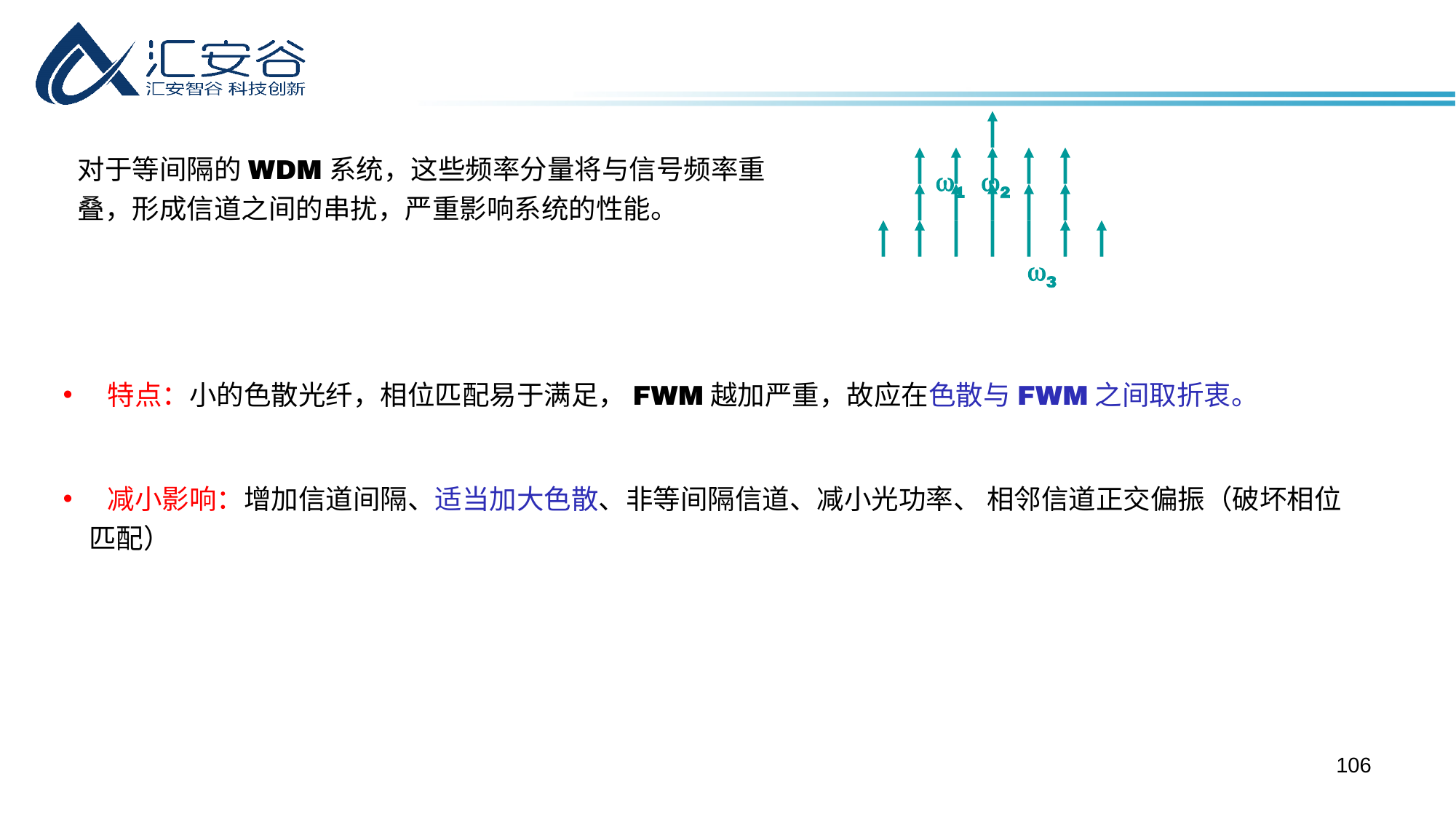

对于等间隔的WDM系统，这些频率分量将与信号频率重叠，形成信道之间的串扰，严重影响系统的性能。
ω1
ω2
ω3
  特点：小的色散光纤，相位匹配易于满足，FWM越加严重，故应在色散与FWM之间取折衷。
  减小影响：增加信道间隔、适当加大色散、非等间隔信道、减小光功率、 相邻信道正交偏振（破坏相位匹配）

106